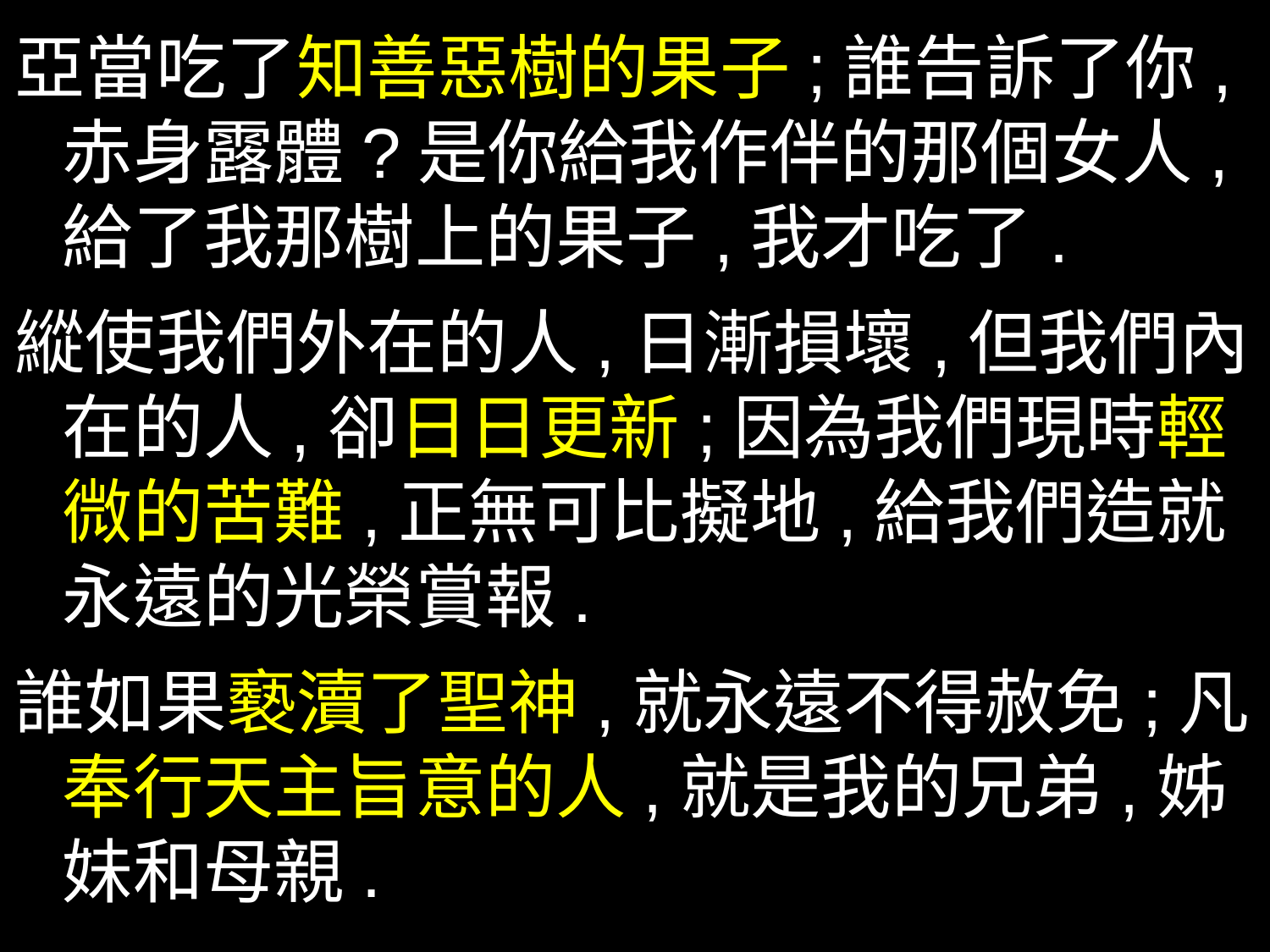

亞當吃了知善惡樹的果子;誰告訴了你,赤身露體?是你給我作伴的那個女人,給了我那樹上的果子,我才吃了.
縱使我們外在的人,日漸損壞,但我們內在的人,卻日日更新;因為我們現時輕微的苦難,正無可比擬地,給我們造就永遠的光榮賞報.
誰如果褻瀆了聖神,就永遠不得赦免;凡
奉行天主旨意的人,就是我的兄弟,姊妹和母親.